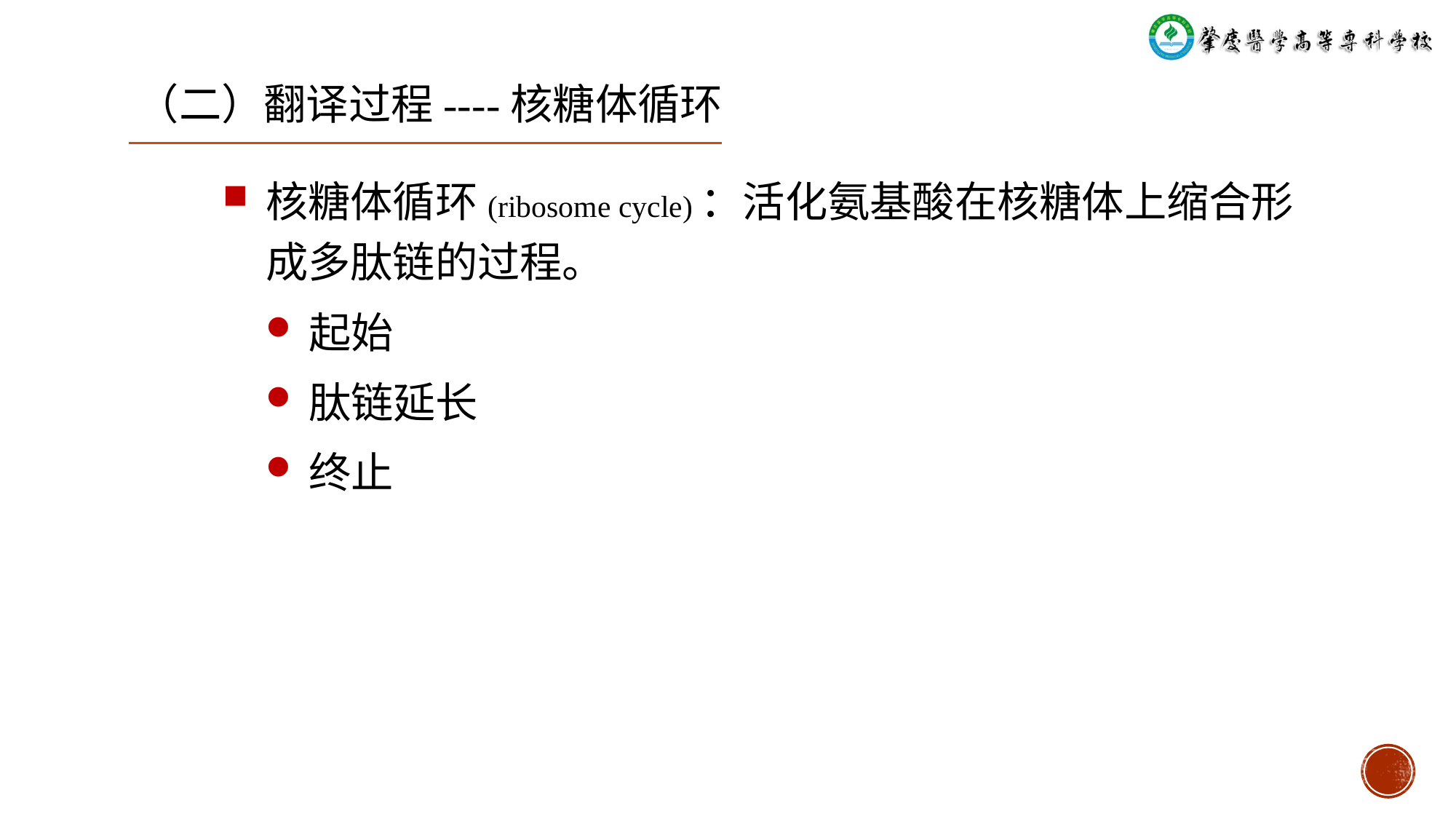

（二）翻译过程----核糖体循环
核糖体循环(ribosome cycle)：活化氨基酸在核糖体上缩合形成多肽链的过程。
起始
肽链延长
终止